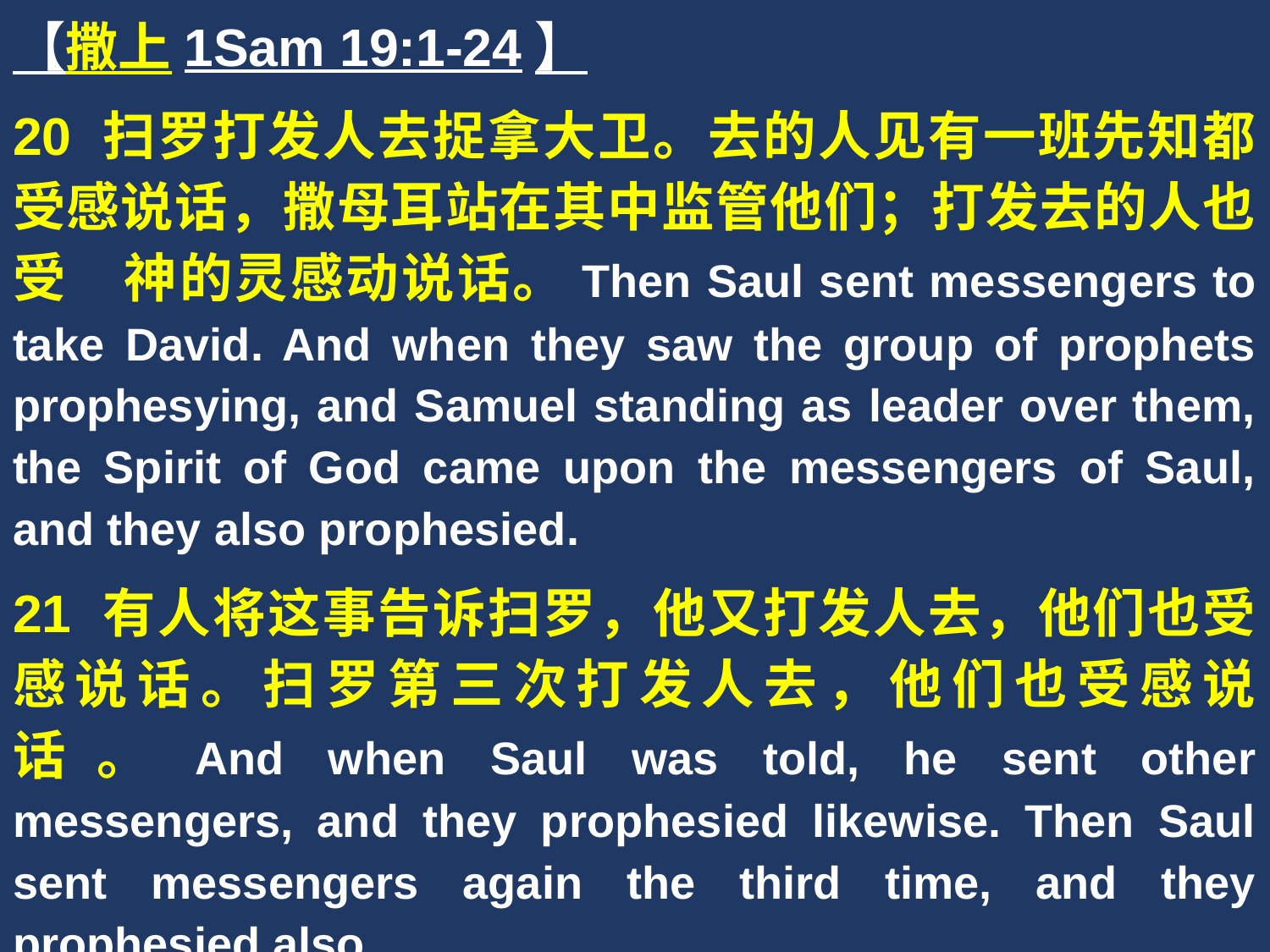

【撒上1Sam 19:1-24】
20 扫罗打发人去捉拿大卫。去的人见有一班先知都受感说话，撒母耳站在其中监管他们；打发去的人也受　神的灵感动说话。Then Saul sent messengers to take David. And when they saw the group of prophets prophesying, and Samuel standing as leader over them, the Spirit of God came upon the messengers of Saul, and they also prophesied.
21 有人将这事告诉扫罗，他又打发人去，他们也受感说话。扫罗第三次打发人去，他们也受感说话。And when Saul was told, he sent other messengers, and they prophesied likewise. Then Saul sent messengers again the third time, and they prophesied also.